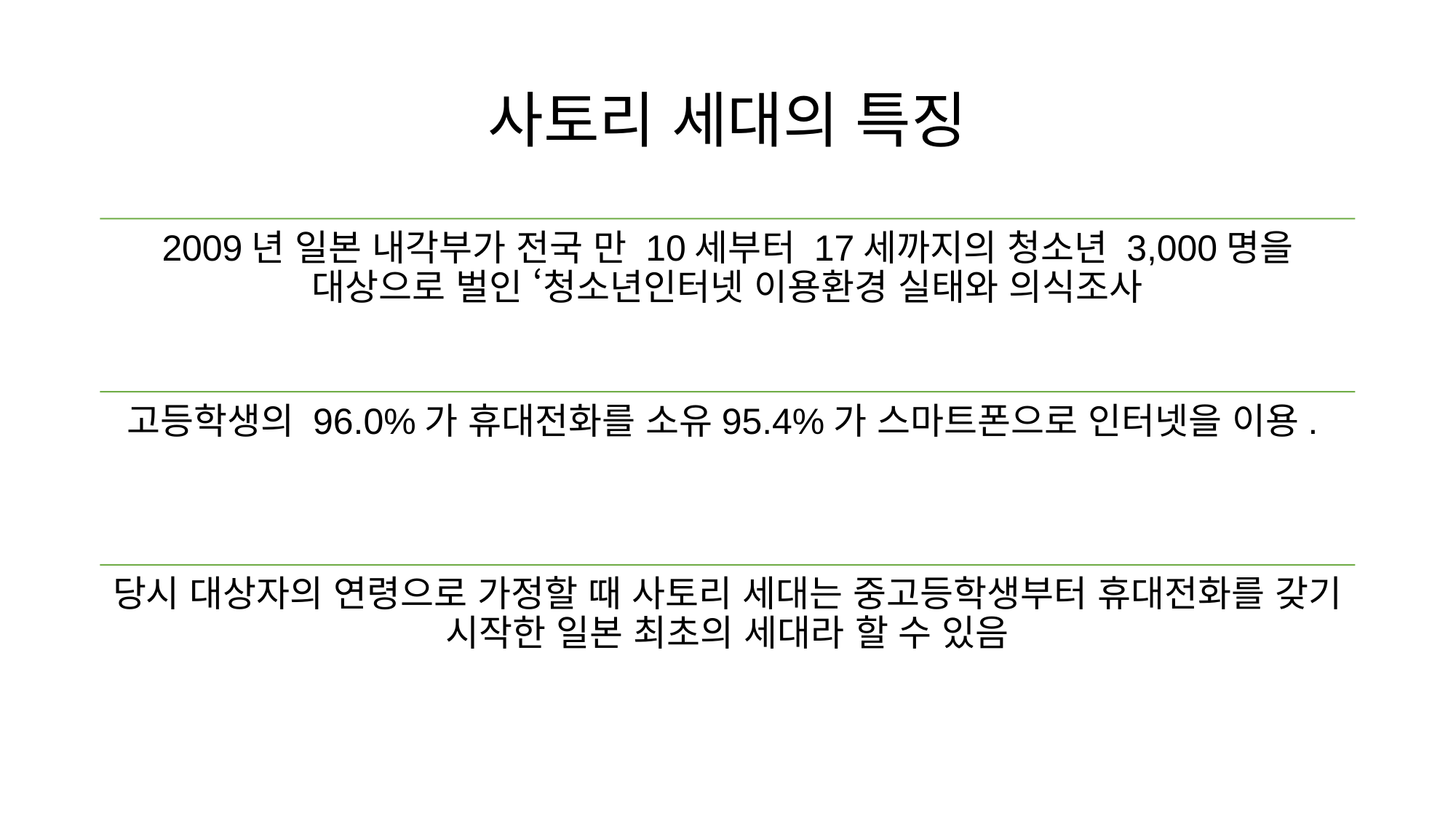

# 사토리 세대의 특징
2009년 일본 내각부가 전국 만 10세부터 17세까지의 청소년 3,000명을 대상으로 벌인 ‘청소년인터넷 이용환경 실태와 의식조사
고등학생의 96.0%가 휴대전화를 소유95.4%가 스마트폰으로 인터넷을 이용.
당시 대상자의 연령으로 가정할 때 사토리 세대는 중고등학생부터 휴대전화를 갖기 시작한 일본 최초의 세대라 할 수 있음